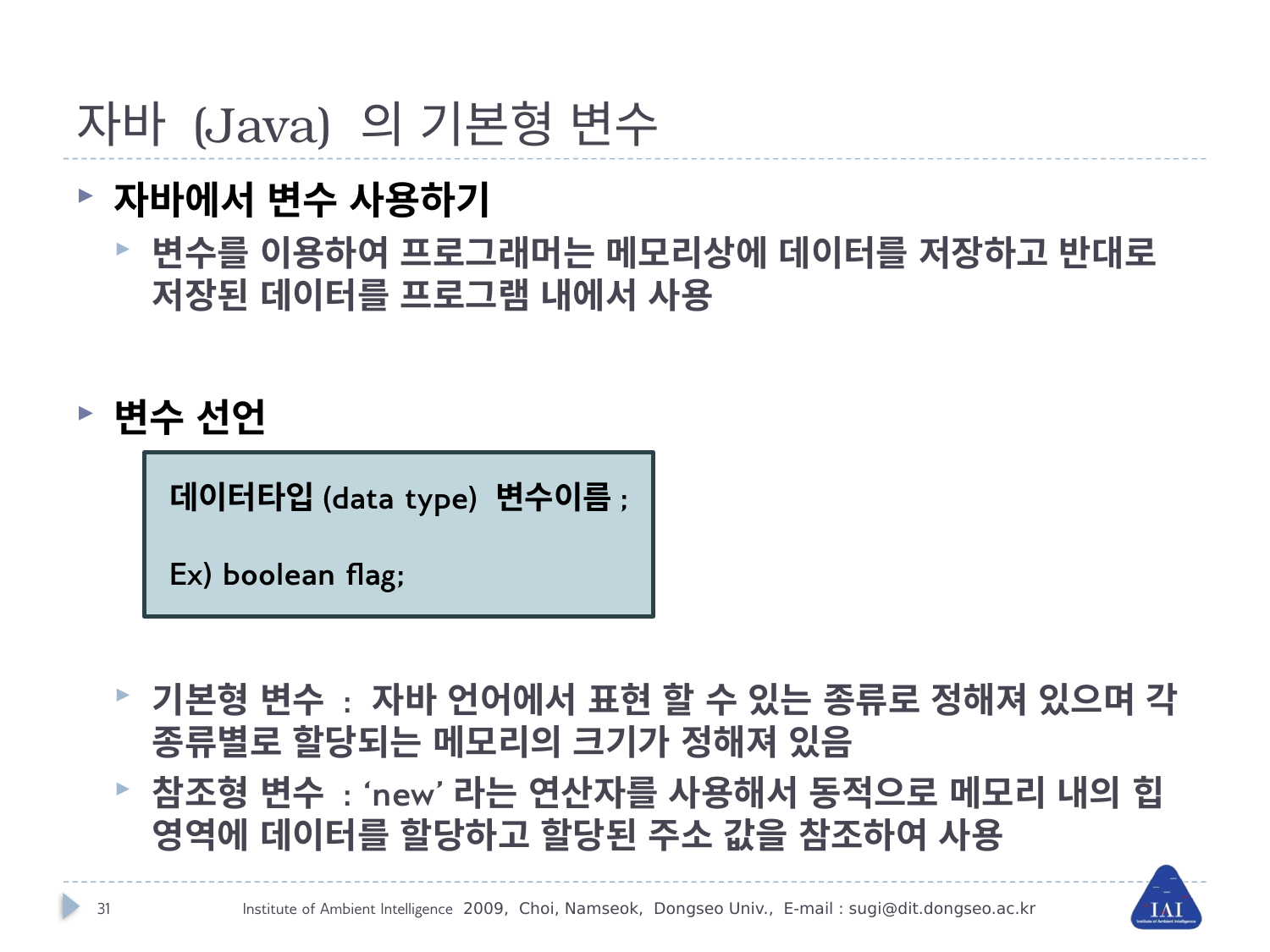

# 자바 (Java) 의 기본형 변수
자바에서 변수 사용하기
변수를 이용하여 프로그래머는 메모리상에 데이터를 저장하고 반대로 저장된 데이터를 프로그램 내에서 사용

변수 선언

기본형 변수 : 자바 언어에서 표현 할 수 있는 종류로 정해져 있으며 각 종류별로 할당되는 메모리의 크기가 정해져 있음
참조형 변수 : ‘new’라는 연산자를 사용해서 동적으로 메모리 내의 힙 영역에 데이터를 할당하고 할당된 주소 값을 참조하여 사용
데이터타입(data type) 변수이름;

Ex) boolean flag;